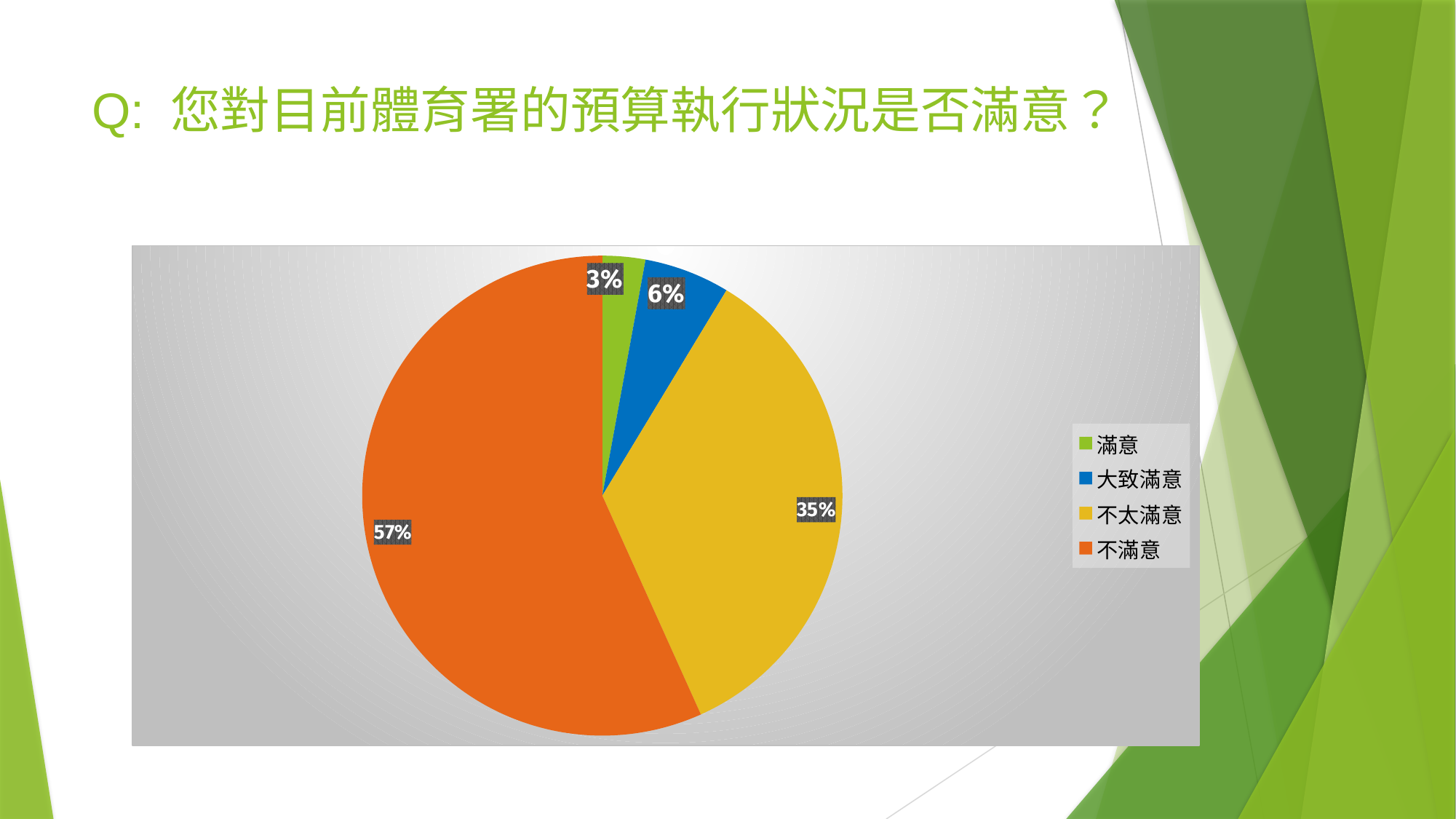

# Q: 您對目前體育署的預算執行狀況是否滿意？

### Chart

| Category | 人數 |
|---|---|
| 滿意 | 3.0 |
| 大致滿意 | 6.0 |
| 不太滿意 | 36.0 |
| 不滿意 | 59.0 |